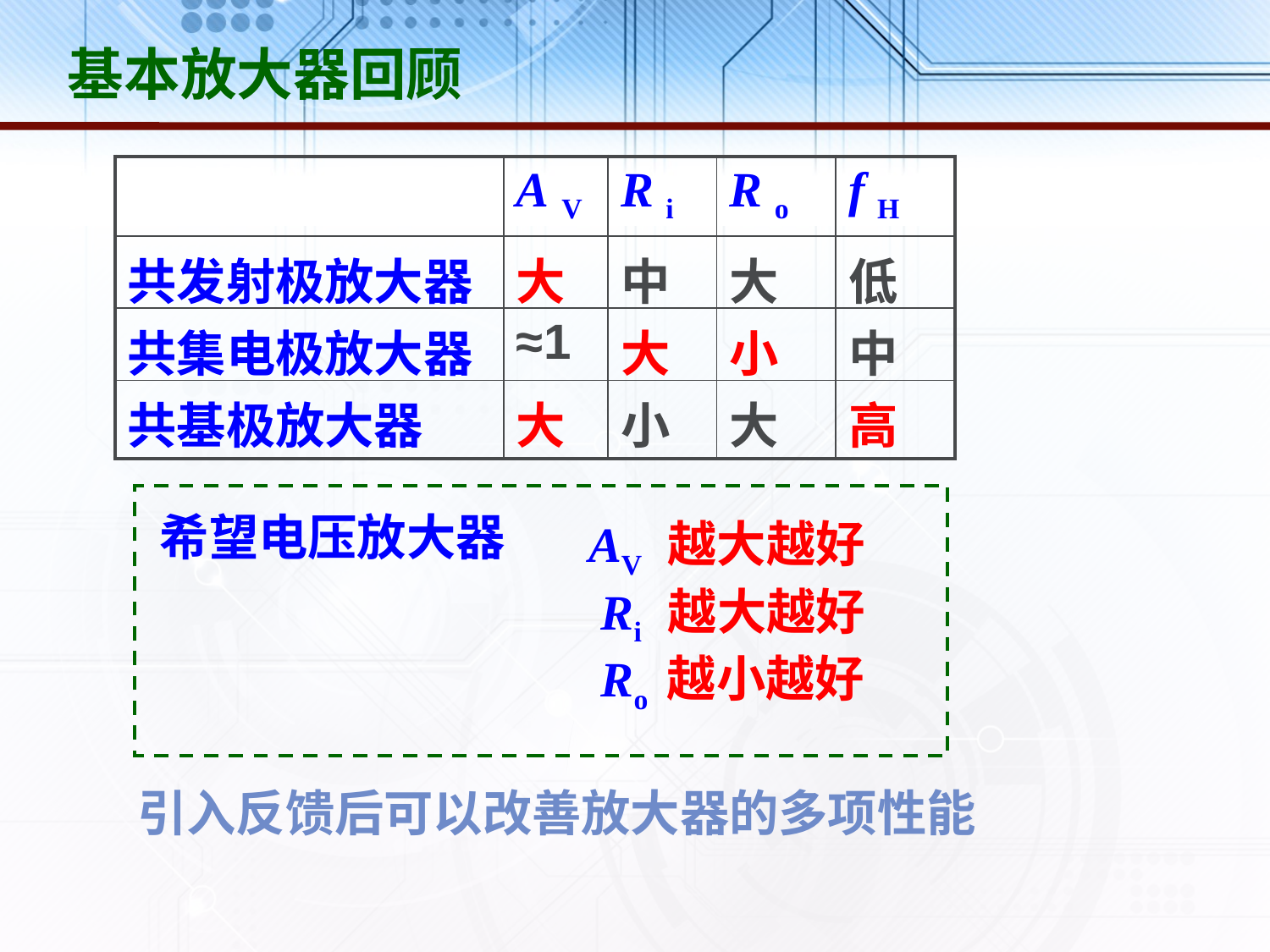

基本放大器回顾

|  | A V | R i | R o | f H |
| --- | --- | --- | --- | --- |
| 共发射极放大器 | 大 | 中 | 大 | 低 |
| 共集电极放大器 | ≈1 | 大 | 小 | 中 |
| 共基极放大器 | 大 | 小 | 大 | 高 |

希望电压放大器
            AV  越大越好
             Ri  越大越好
             Ro 越小越好
引入反馈后可以改善放大器的多项性能